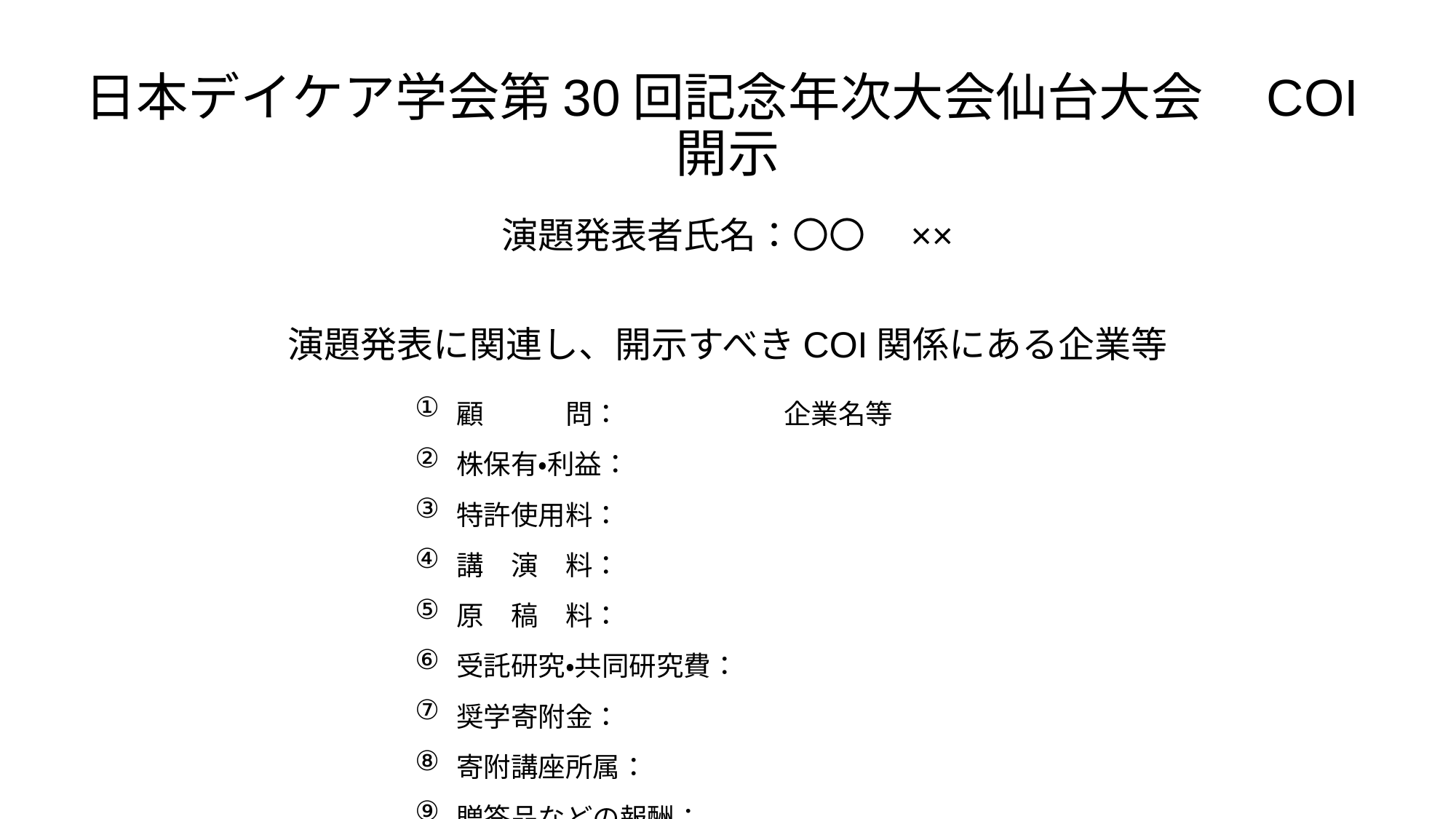

# 日本デイケア学会第30回記念年次大会仙台大会　COI開示
演題発表者氏名：〇〇　××

演題発表に関連し、開示すべきCOI関係にある企業等
| ① | 顧　　　問： | 企業名等 |
| --- | --- | --- |
| ② | 株保有・利益： |  |
| ③ | 特許使用料： |  |
| ④ | 講　演　料： |  |
| ⑤ | 原　稿　料： |  |
| ⑥ | 受託研究・共同研究費： |  |
| ⑦ | 奨学寄附金： |  |
| ⑧ | 寄附講座所属： |  |
| ⑨ | 贈答品などの報酬： |  |